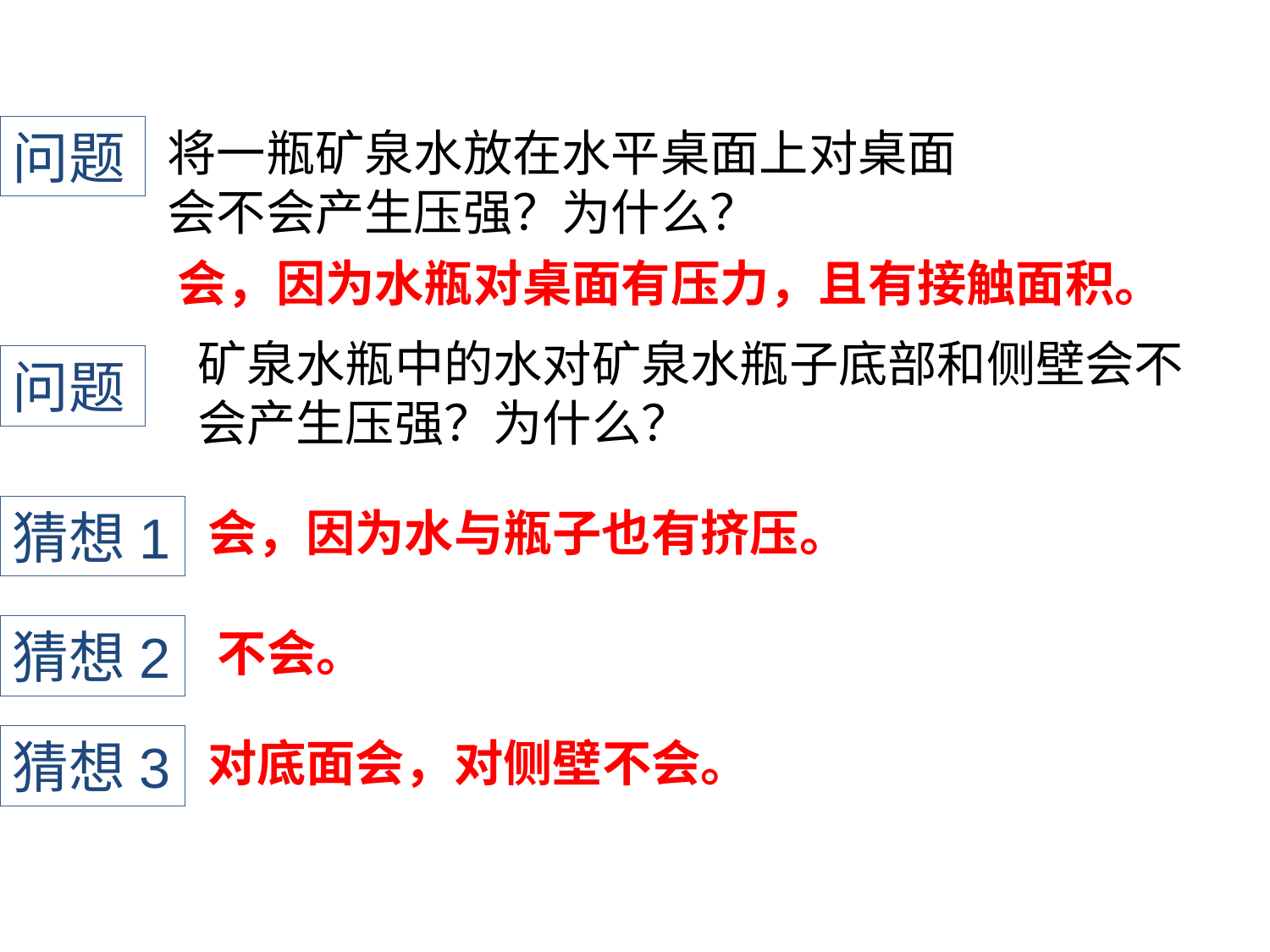

问题
将一瓶矿泉水放在水平桌面上对桌面会不会产生压强？为什么？
会，因为水瓶对桌面有压力，且有接触面积。
矿泉水瓶中的水对矿泉水瓶子底部和侧壁会不会产生压强？为什么？
问题
猜想1
会，因为水与瓶子也有挤压。
猜想2
不会。
猜想3
对底面会，对侧壁不会。